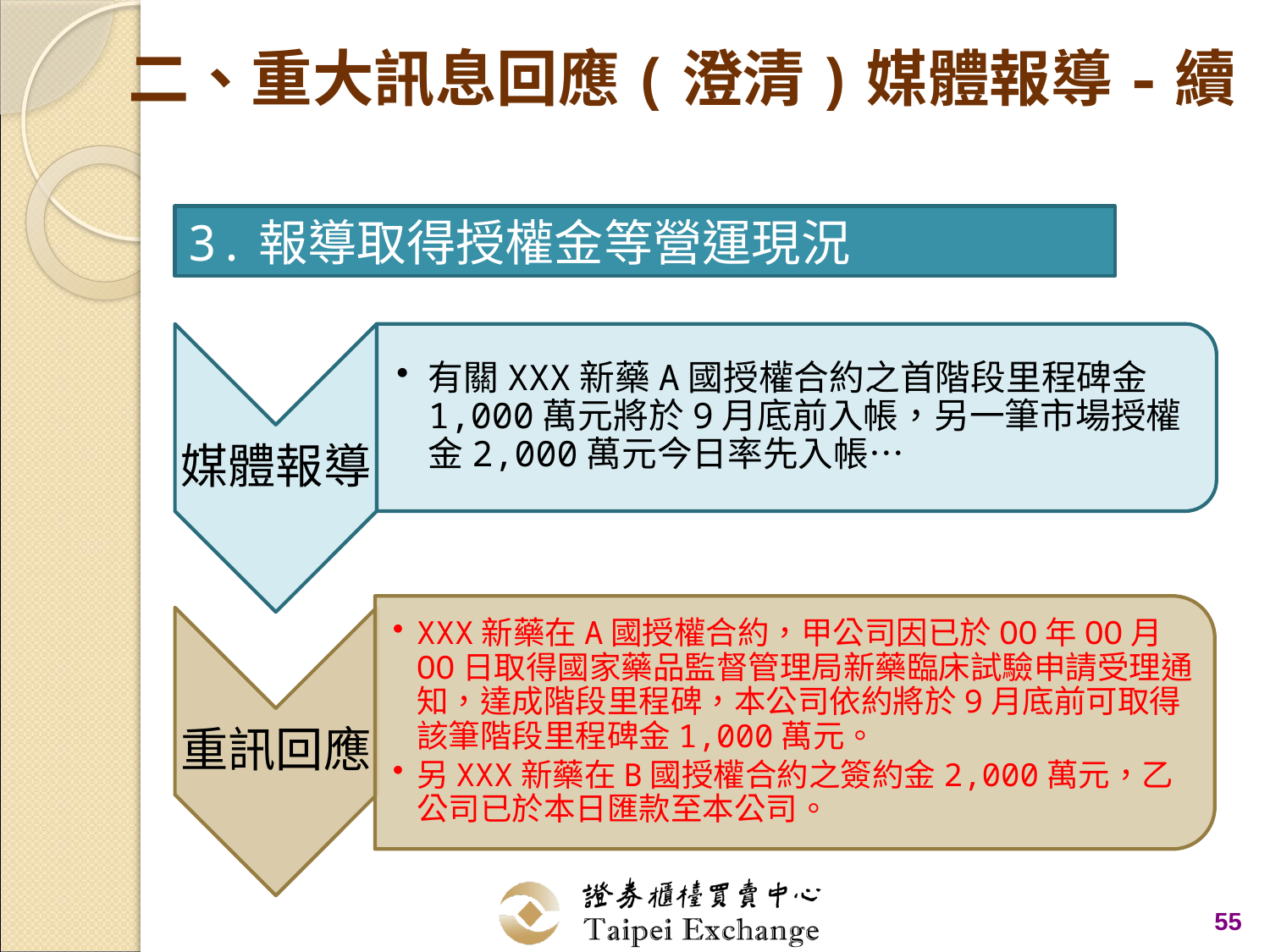

# 二、重大訊息回應(澄清)媒體報導-續
3.報導取得授權金等營運現況
媒體報導
有關XXX新藥A國授權合約之首階段里程碑金1,000萬元將於9月底前入帳，另一筆市場授權金2,000萬元今日率先入帳…
重訊回應
XXX新藥在A國授權合約，甲公司因已於OO年OO月OO日取得國家藥品監督管理局新藥臨床試驗申請受理通知，達成階段里程碑，本公司依約將於9月底前可取得該筆階段里程碑金1,000萬元。
另XXX新藥在B國授權合約之簽約金2,000萬元，乙公司已於本日匯款至本公司。
55